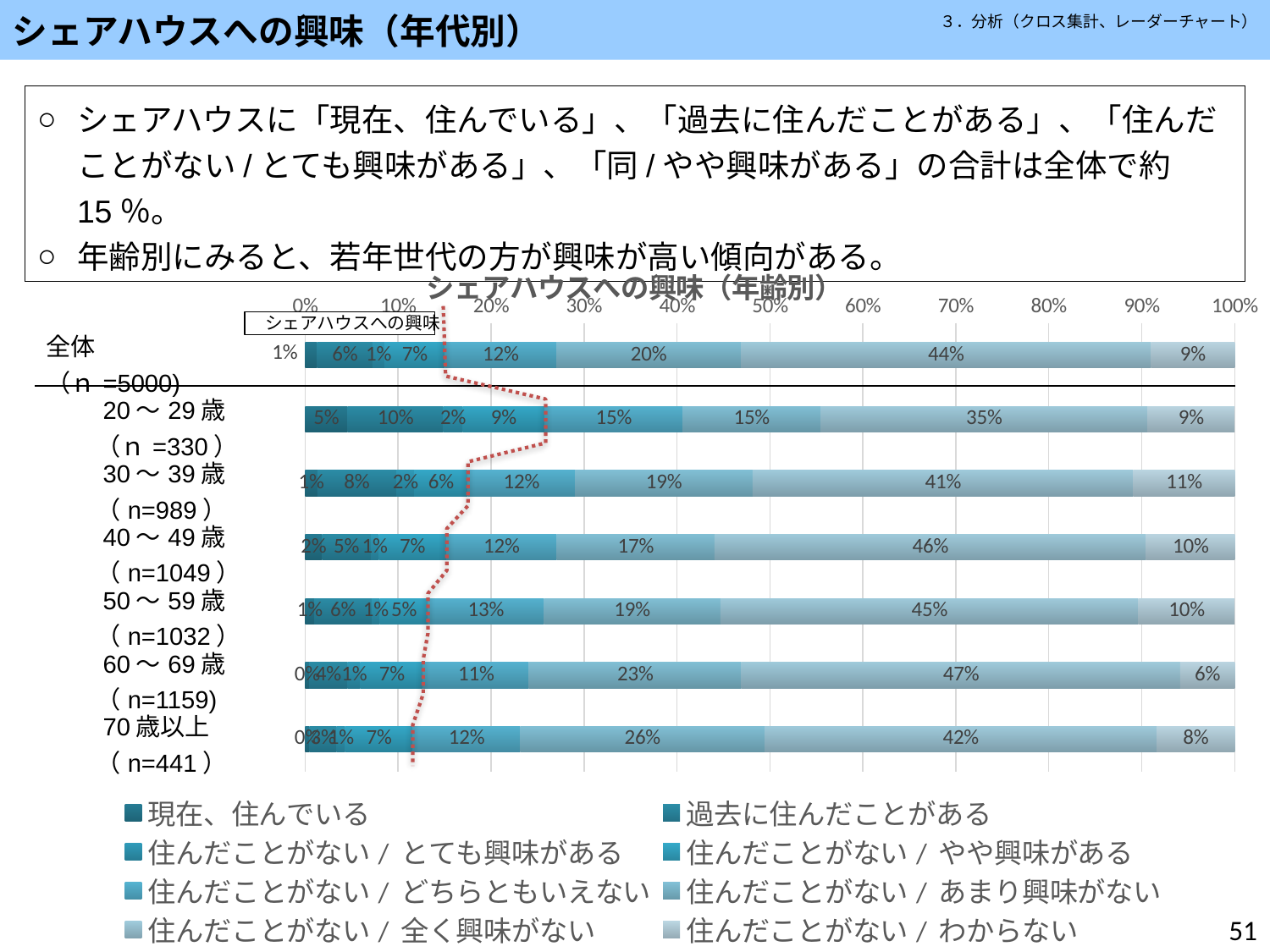

シェアハウスへの興味（年代別）
３．分析（クロス集計、レーダーチャート）
シェアハウスに「現在、住んでいる」、「過去に住んだことがある」、「住んだことがない/とても興味がある」、「同/やや興味がある」の合計は全体で約15％。
年齢別にみると、若年世代の方が興味が高い傾向がある。

### Chart: シェアハウスへの興味（年齢別）

| Category | 現在、住んでいる | 過去に住んだことがある | 住んだことがない/ | 住んだことがない/ | 住んだことがない/ | 住んだことがない/ | 住んだことがない/ | 住んだことがない/ |
|---|---|---|---|---|---|---|---|---|
| 全体 | 0.0128 | 0.0596 | 0.0128 | 0.065 | 0.12 | 0.1986 | 0.441 | 0.0902 |
| 20～29歳 | 0.045454545454545456 | 0.10303030303030303 | 0.021212121212121213 | 0.08787878787878788 | 0.1484848484848485 | 0.1484848484848485 | 0.3515151515151515 | 0.09393939393939393 |
| 30～39歳 | 0.01314459049544995 | 0.08493427704752275 | 0.019211324570273004 | 0.057633973710819006 | 0.11526794742163801 | 0.1911021233569262 | 0.40950455005055614 | 0.10920121334681497 |
| 40～49歳 | 0.01811248808388942 | 0.052430886558627265 | 0.008579599618684462 | 0.07244995233555768 | 0.11916110581506197 | 0.16968541468064824 | 0.4642516682554814 | 0.09532888465204957 |
| 50～59歳 | 0.009689922480620155 | 0.06201550387596899 | 0.00872093023255814 | 0.05135658914728682 | 0.125 | 0.18992248062015504 | 0.4496124031007752 | 0.10368217054263566 |
| 60～69歳 | 0.004314063848144953 | 0.04141501294219154 | 0.013805004314063849 | 0.06729939603106126 | 0.11389128559102675 | 0.2286453839516825 | 0.4719585849870578 | 0.058671268334771355 |
| 70歳以上 | 0.0045351473922902496 | 0.02947845804988662 | 0.009070294784580499 | 0.07256235827664399 | 0.11564625850340136 | 0.26303854875283444 | 0.4217687074829932 | 0.08390022675736962 |
シェアハウスへの興味

| 全体 （ｎ=5000) |
| --- |
| 20～29歳 　　（ｎ=330） |
| 30～39歳 　　（n=989） |
| 40～49歳 　　（n=1049） |
| 50～59歳 　　（n=1032） |
| 60～69歳 　　（n=1159) |
| 70歳以上 　　（n=441） |
51